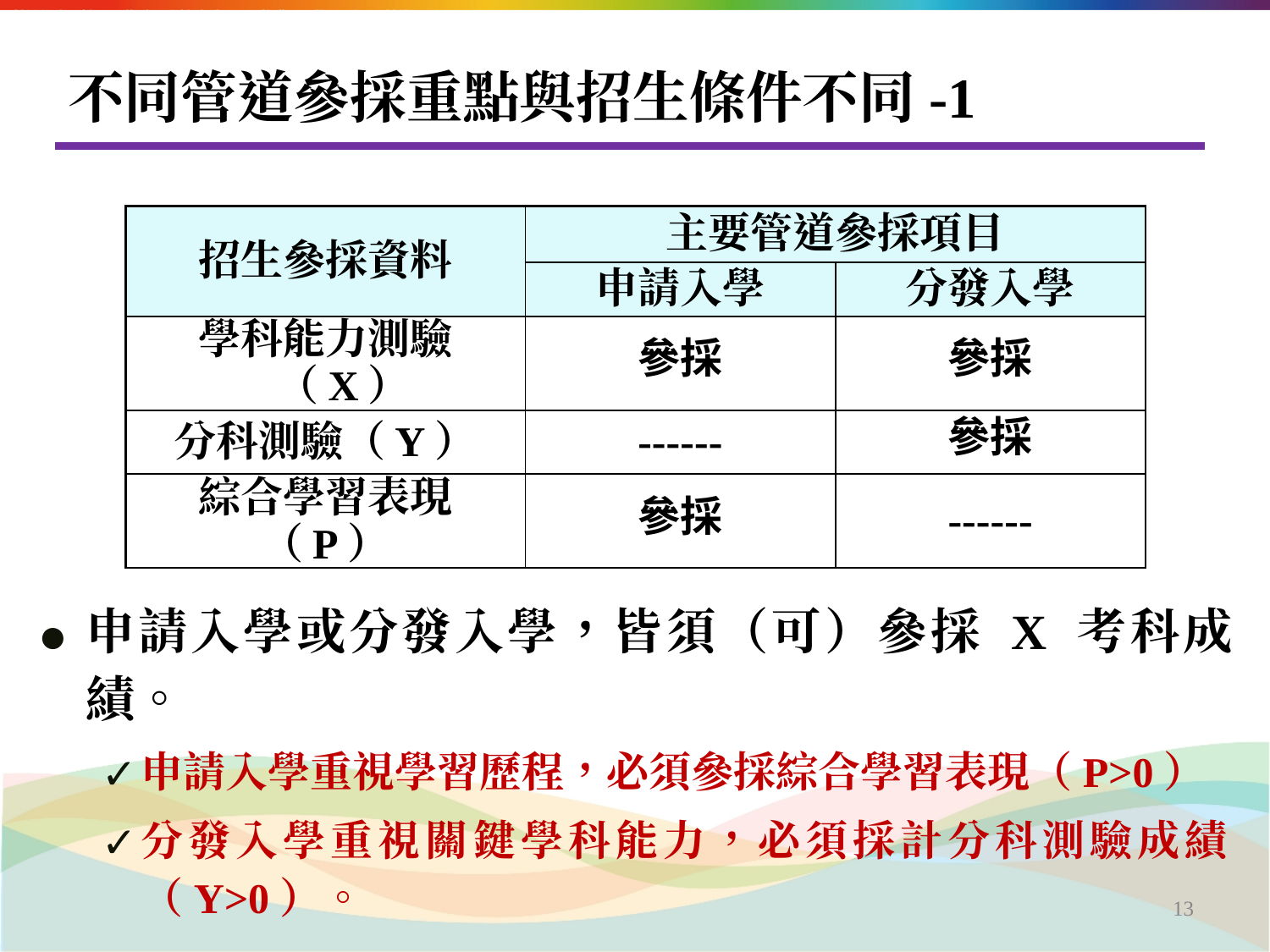

# 不同管道參採重點與招生條件不同-1
| 招生參採資料 | 主要管道參採項目 |  |
| --- | --- | --- |
|  | 申請入學 | 分發入學 |
| 學科能力測驗（X） | 參採 | 參採 |
| 分科測驗（Y） | ------ | 參採 |
| 綜合學習表現（P） | 參採 | ------ |
申請入學或分發入學，皆須（可）參採 X 考科成績。
申請入學重視學習歷程，必須參採綜合學習表現（P>0）
分發入學重視關鍵學科能力，必須採計分科測驗成績
（Y>0）。
13